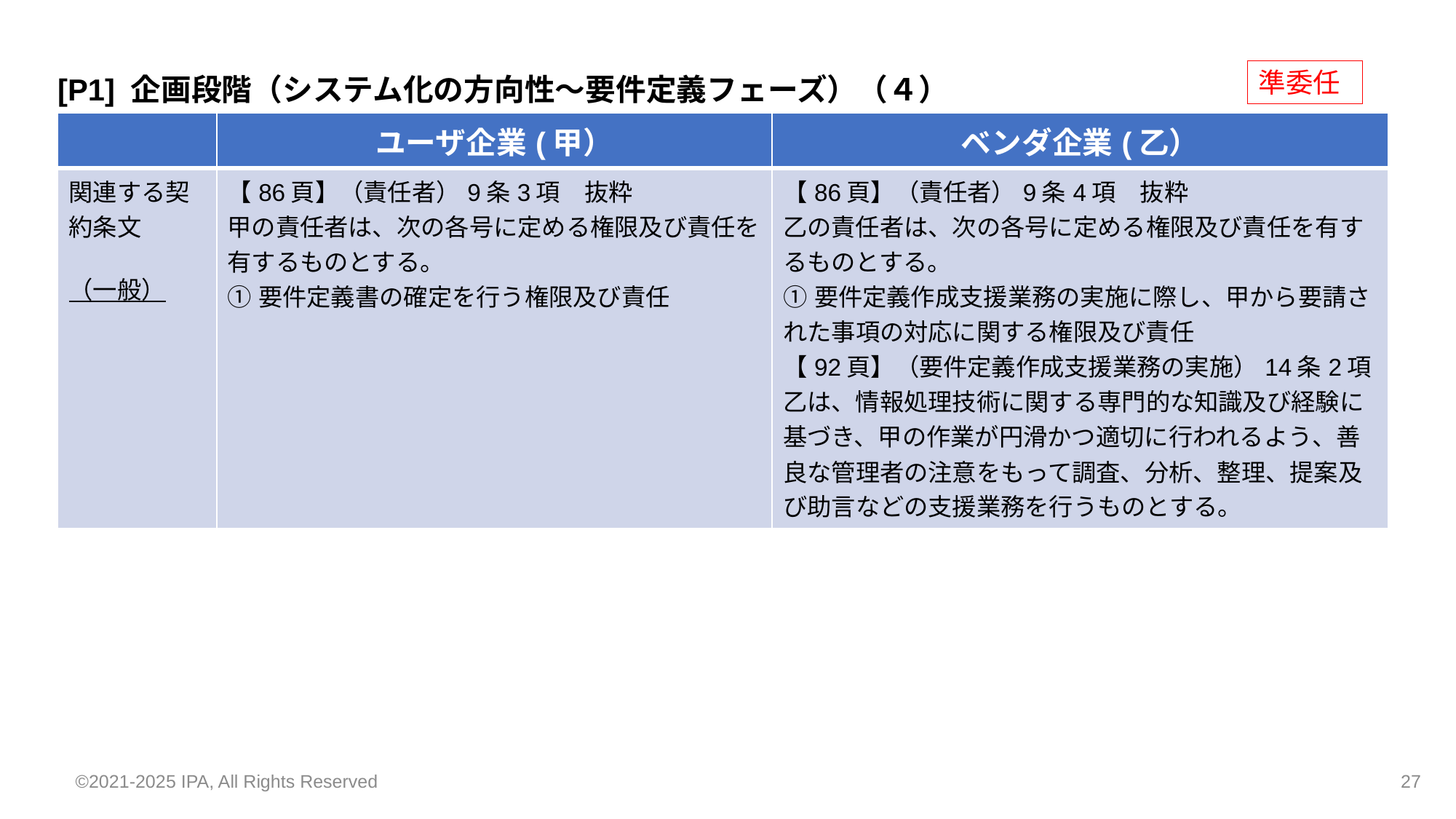

準委任
[P1] 企画段階（システム化の方向性～要件定義フェーズ）（４）
|  | ユーザ企業(甲） | ベンダ企業(乙） |
| --- | --- | --- |
| 関連する契約条文 （一般） | 【86頁】（責任者）9条3項　抜粋 甲の責任者は、次の各号に定める権限及び責任を有するものとする。 ①要件定義書の確定を行う権限及び責任 | 【86頁】（責任者）9条4項　抜粋 乙の責任者は、次の各号に定める権限及び責任を有するものとする。 ①要件定義作成支援業務の実施に際し、甲から要請された事項の対応に関する権限及び責任 【92頁】（要件定義作成支援業務の実施）14条2項 乙は、情報処理技術に関する専門的な知識及び経験に基づき、甲の作業が円滑かつ適切に行われるよう、善良な管理者の注意をもって調査、分析、整理、提案及び助言などの支援業務を行うものとする。 |
©2021-2025 IPA, All Rights Reserved
27